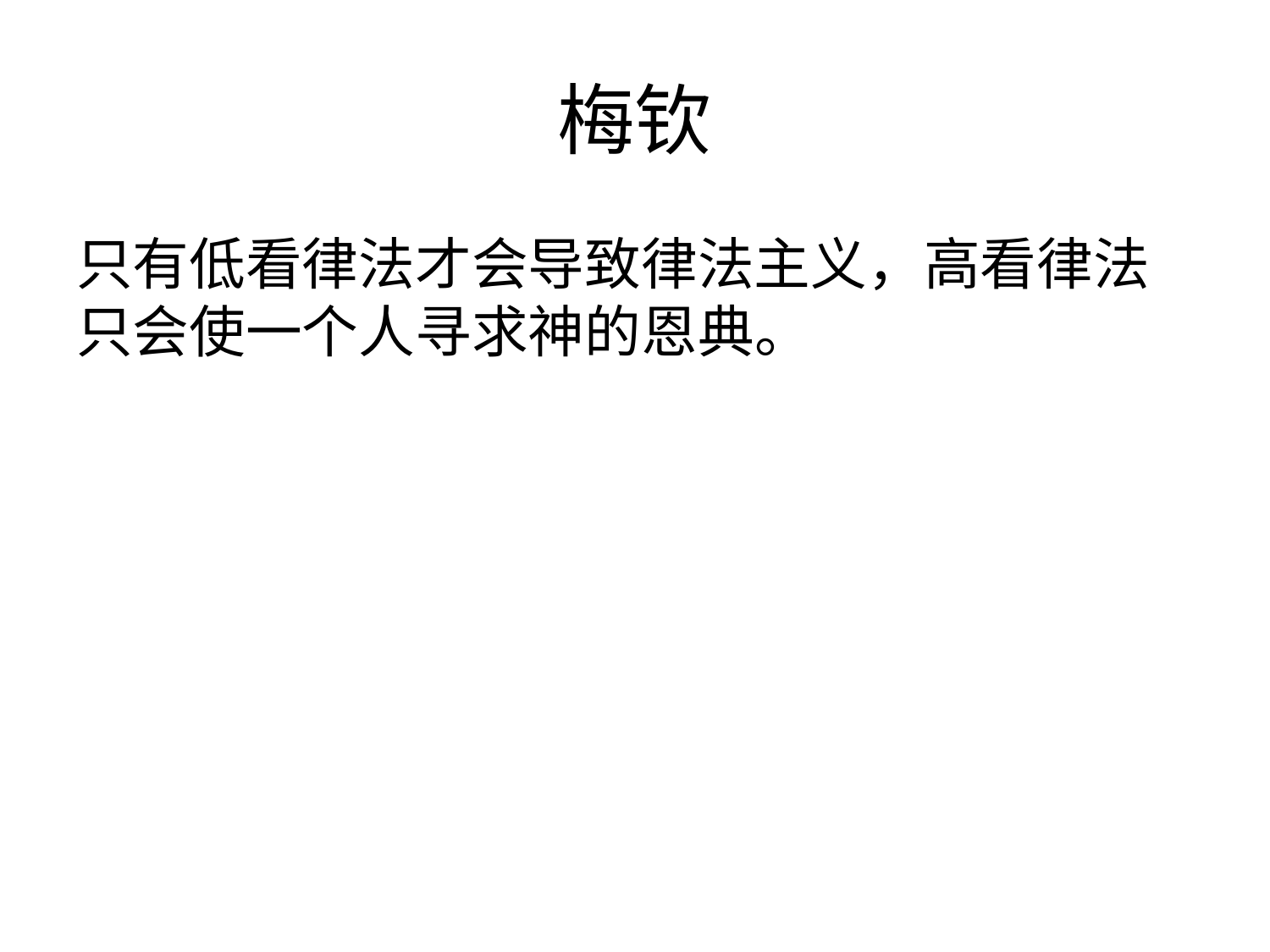

# 梅钦
只有低看律法才会导致律法主义，高看律法只会使一个人寻求神的恩典。